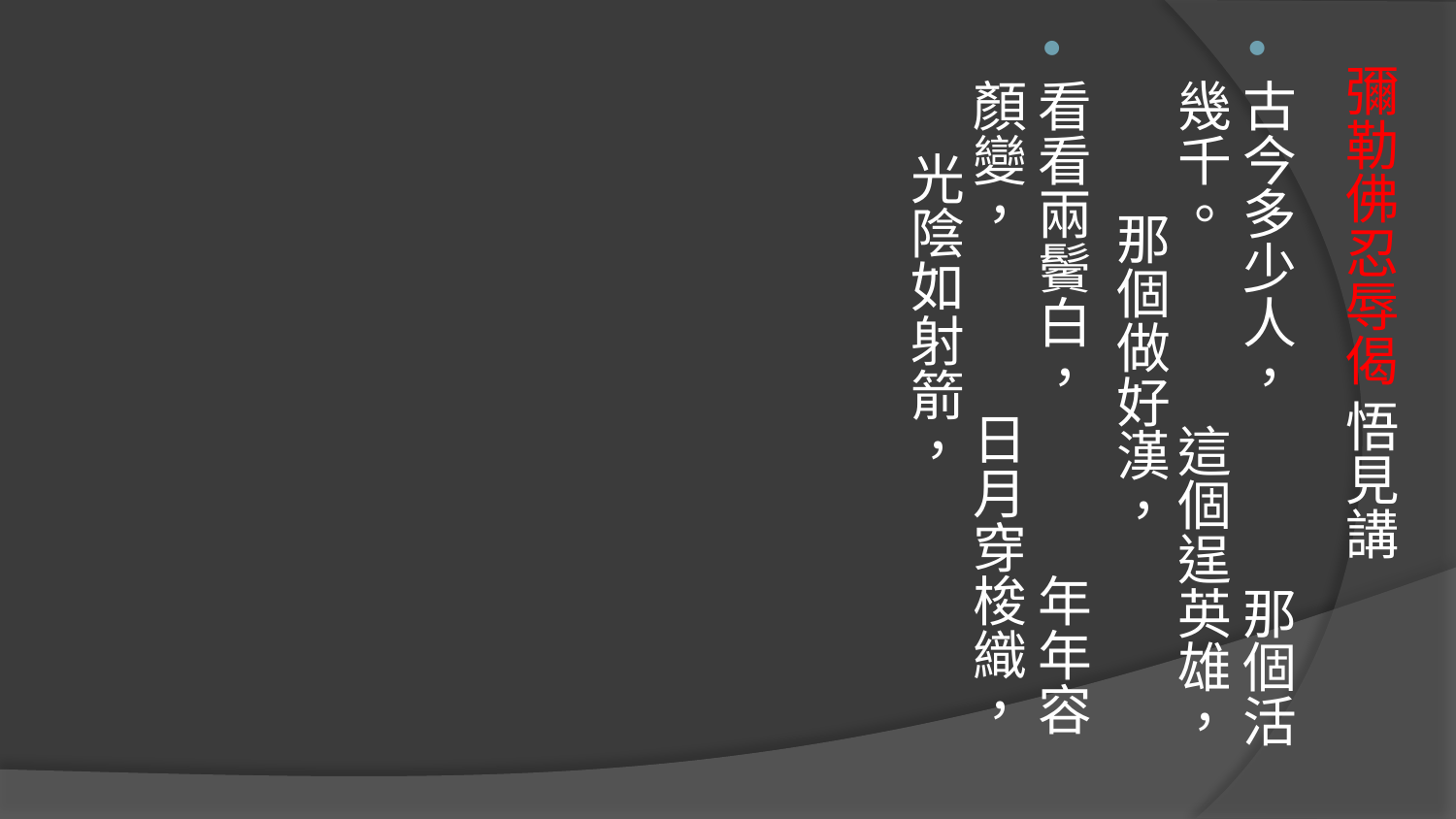

古今多少人，               那個活幾千。               這個逞英雄，               那個做好漢，
看看兩鬢白，              年年容顏變，              日月穿梭織，           光陰如射箭，

# 彌勒佛忍辱偈 悟見講